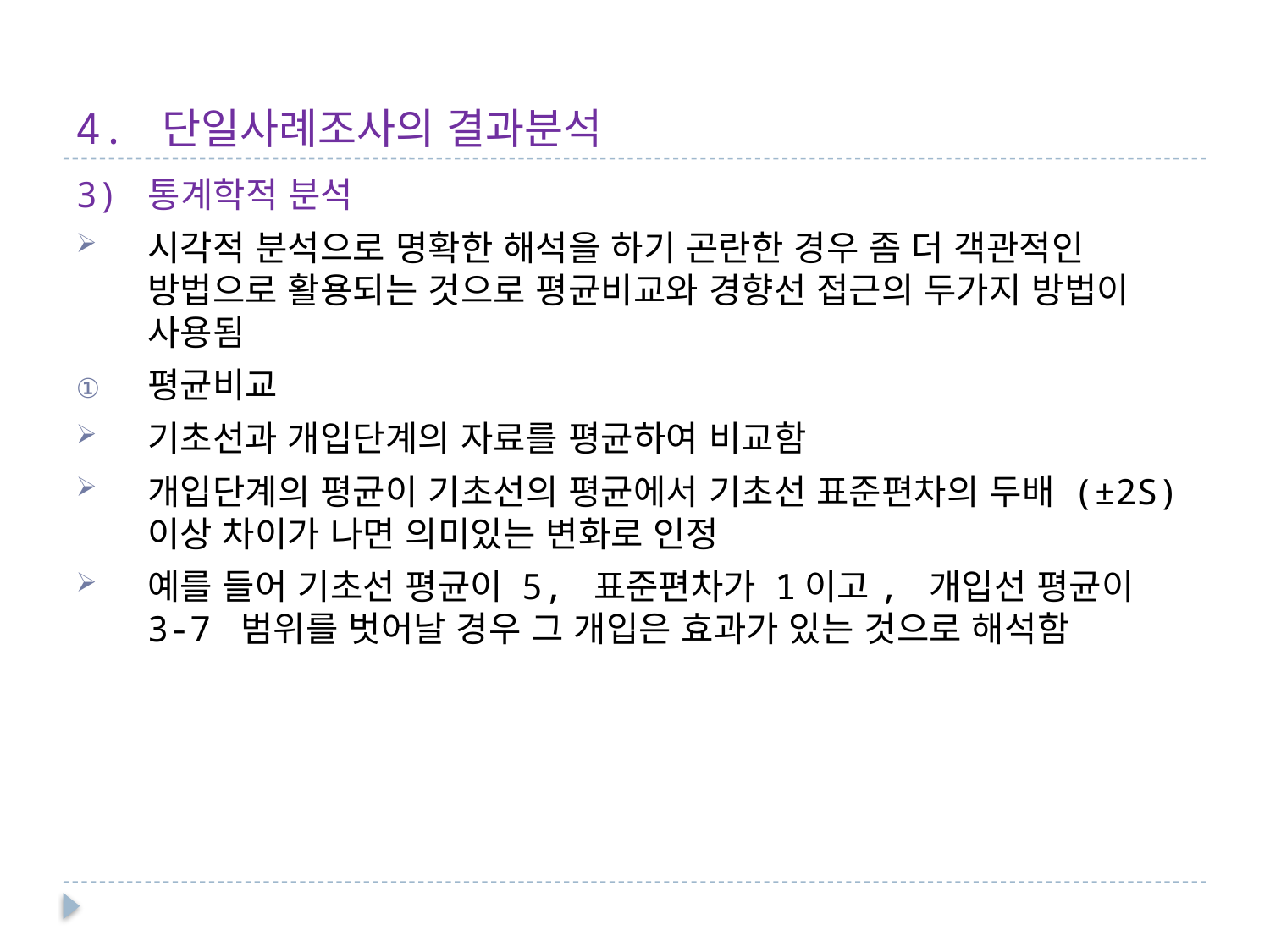

# 4. 단일사례조사의 결과분석
3) 통계학적 분석
시각적 분석으로 명확한 해석을 하기 곤란한 경우 좀 더 객관적인 방법으로 활용되는 것으로 평균비교와 경향선 접근의 두가지 방법이 사용됨
평균비교
기초선과 개입단계의 자료를 평균하여 비교함
개입단계의 평균이 기초선의 평균에서 기초선 표준편차의 두배 (±2S)이상 차이가 나면 의미있는 변화로 인정
예를 들어 기초선 평균이 5, 표준편차가 1이고, 개입선 평균이 3-7 범위를 벗어날 경우 그 개입은 효과가 있는 것으로 해석함